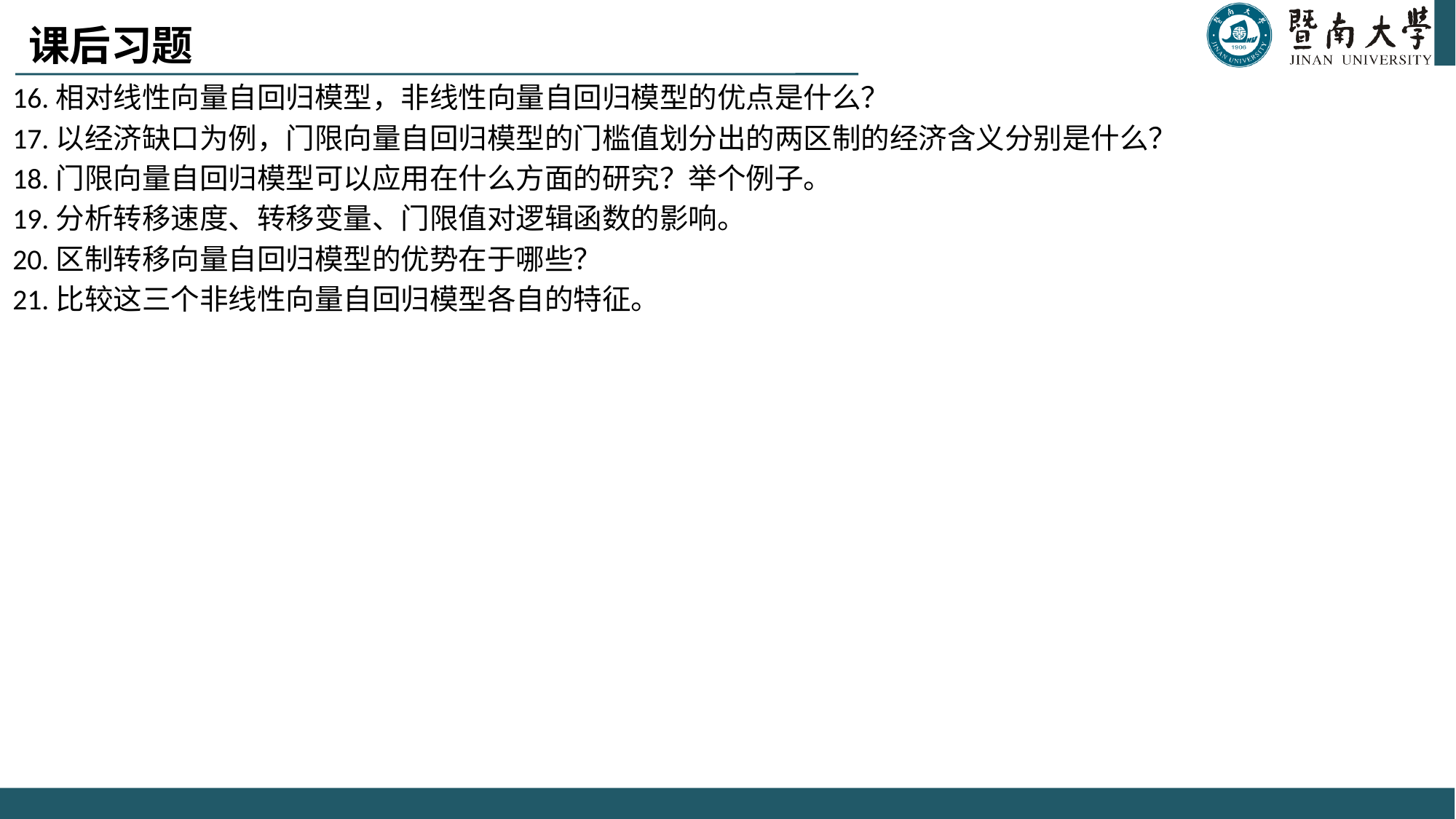

课后习题
16.相对线性向量自回归模型，非线性向量自回归模型的优点是什么？
17.以经济缺口为例，门限向量自回归模型的门槛值划分出的两区制的经济含义分别是什么？
18.门限向量自回归模型可以应用在什么方面的研究？举个例子。
19.分析转移速度、转移变量、门限值对逻辑函数的影响。
20.区制转移向量自回归模型的优势在于哪些？
21.比较这三个非线性向量自回归模型各自的特征。